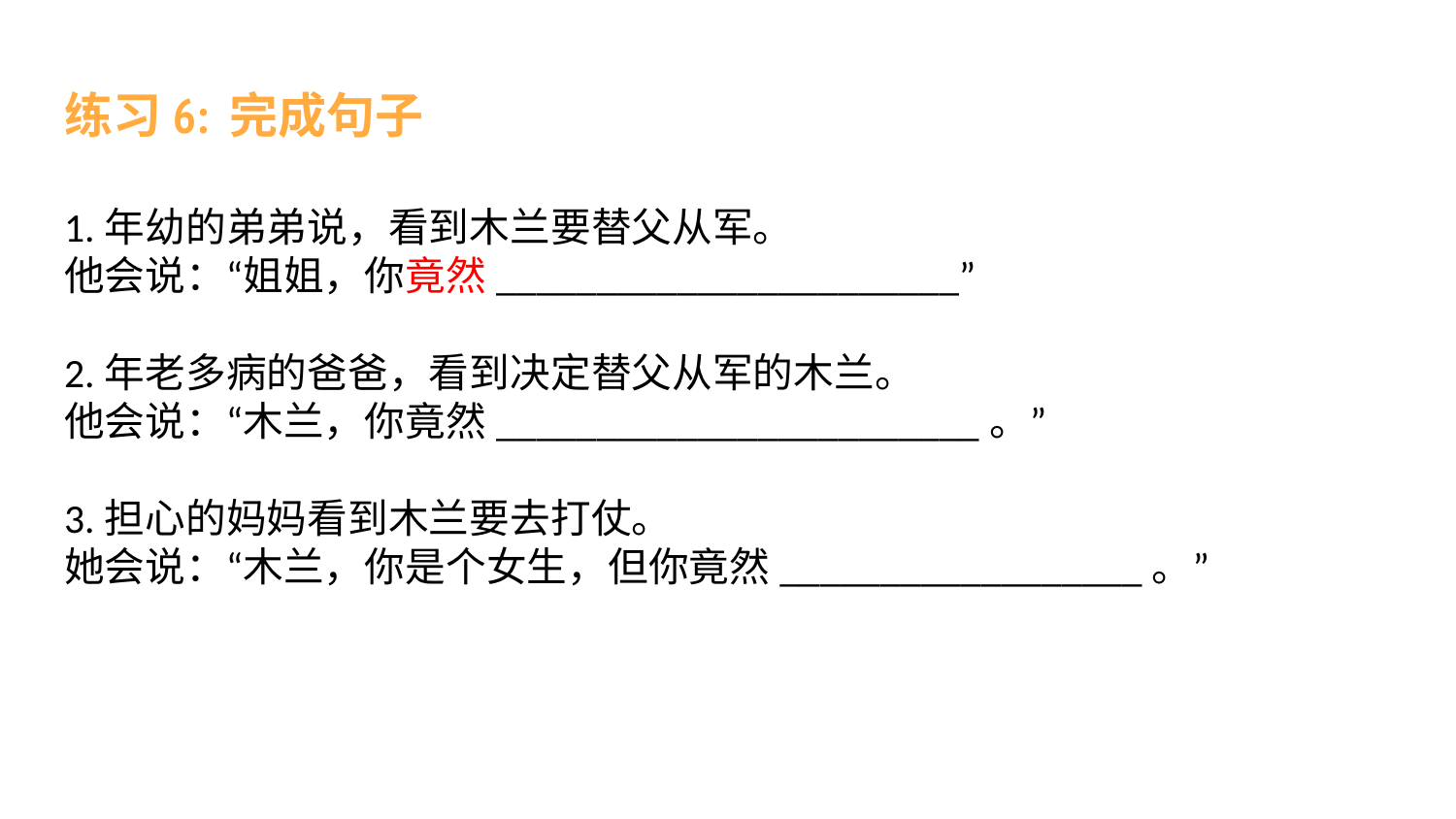

# 练习6: 完成句子
1.年幼的弟弟说，看到木兰要替父从军。
他会说：“姐姐，你竟然_______________________”

2.年老多病的爸爸，看到决定替父从军的木兰。
他会说：“木兰，你竟然________________________。”

3.担心的妈妈看到木兰要去打仗。
她会说：“木兰，你是个女生，但你竟然__________________。”